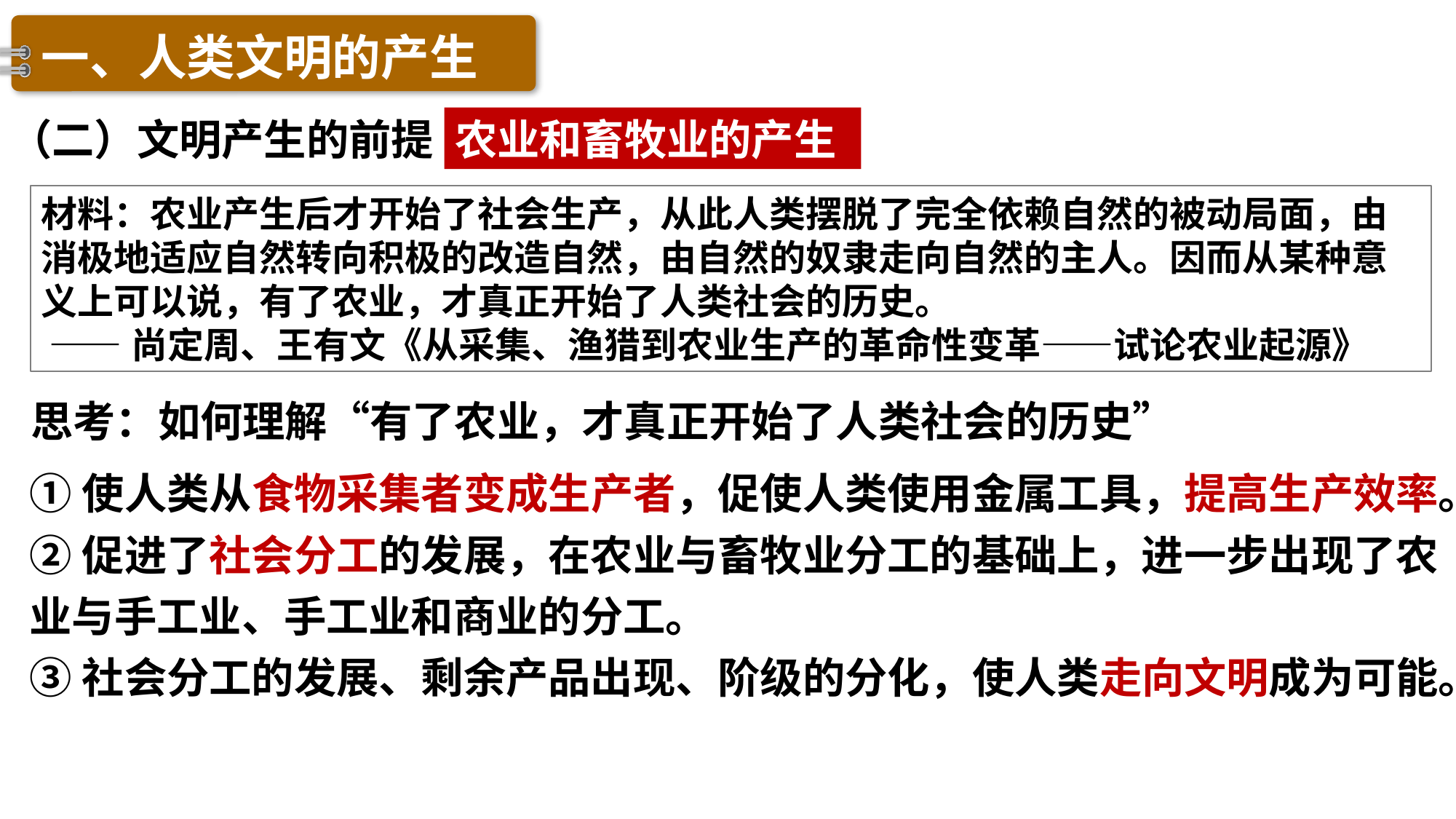

一、人类文明的产生
农业和畜牧业的产生
（二）文明产生的前提
材料：农业产生后才开始了社会生产，从此人类摆脱了完全依赖自然的被动局面，由消极地适应自然转向积极的改造自然，由自然的奴隶走向自然的主人。因而从某种意义上可以说，有了农业，才真正开始了人类社会的历史。
 ——尚定周、王有文《从采集、渔猎到农业生产的革命性变革——试论农业起源》
思考：如何理解“有了农业，才真正开始了人类社会的历史”
①使人类从食物采集者变成生产者，促使人类使用金属工具，提高生产效率。
②促进了社会分工的发展，在农业与畜牧业分工的基础上，进一步出现了农业与手工业、手工业和商业的分工。
③社会分工的发展、剩余产品出现、阶级的分化，使人类走向文明成为可能。